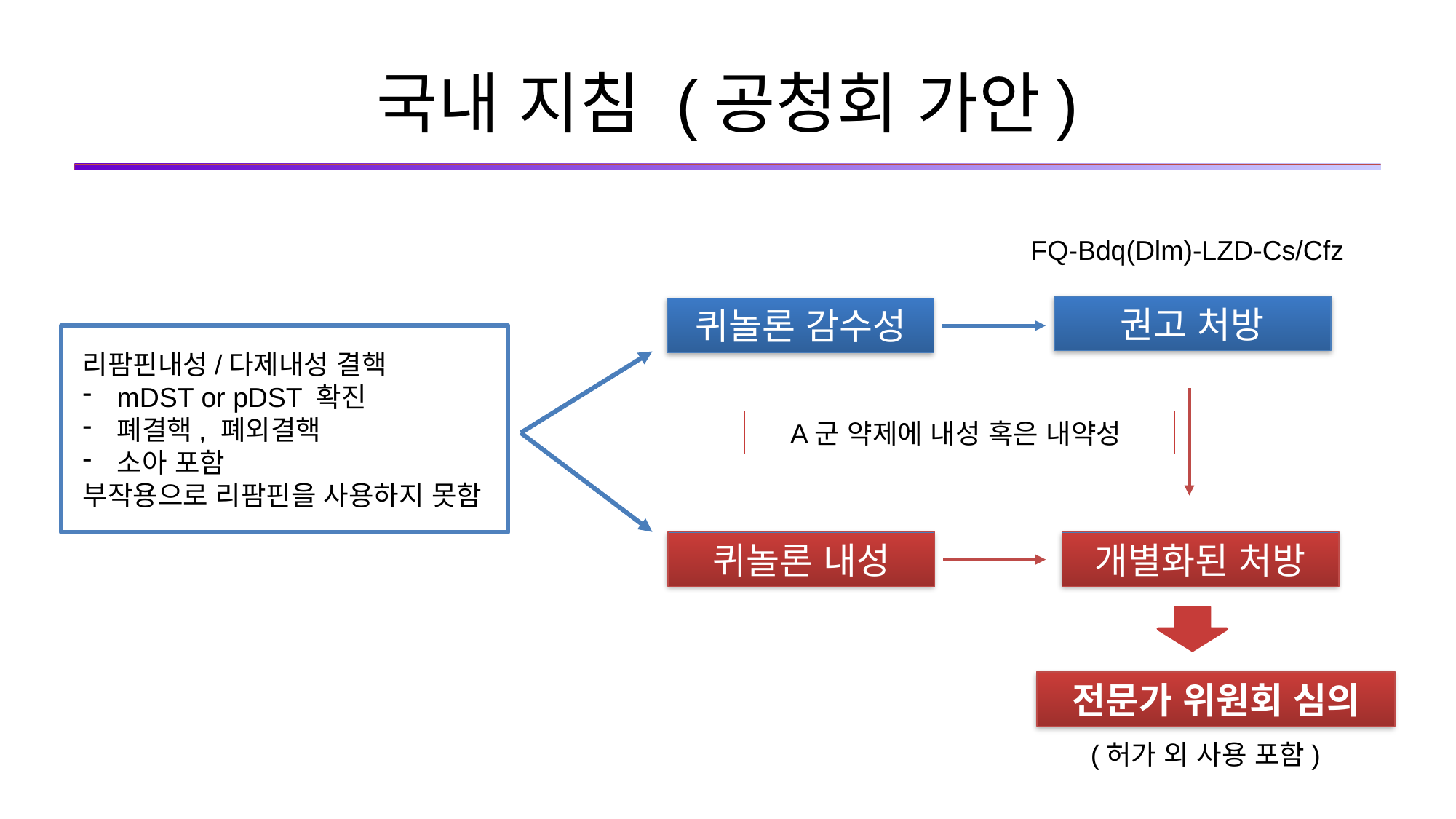

# 국내 지침 (공청회 가안)

FQ-Bdq(Dlm)-LZD-Cs/Cfz
권고 처방
퀴놀론 감수성
리팜핀내성/다제내성 결핵
mDST or pDST 확진
폐결핵, 폐외결핵
소아 포함
부작용으로 리팜핀을 사용하지 못함
A군 약제에 내성 혹은 내약성
퀴놀론 내성
개별화된 처방

전문가 위원회 심의
(허가 외 사용 포함)